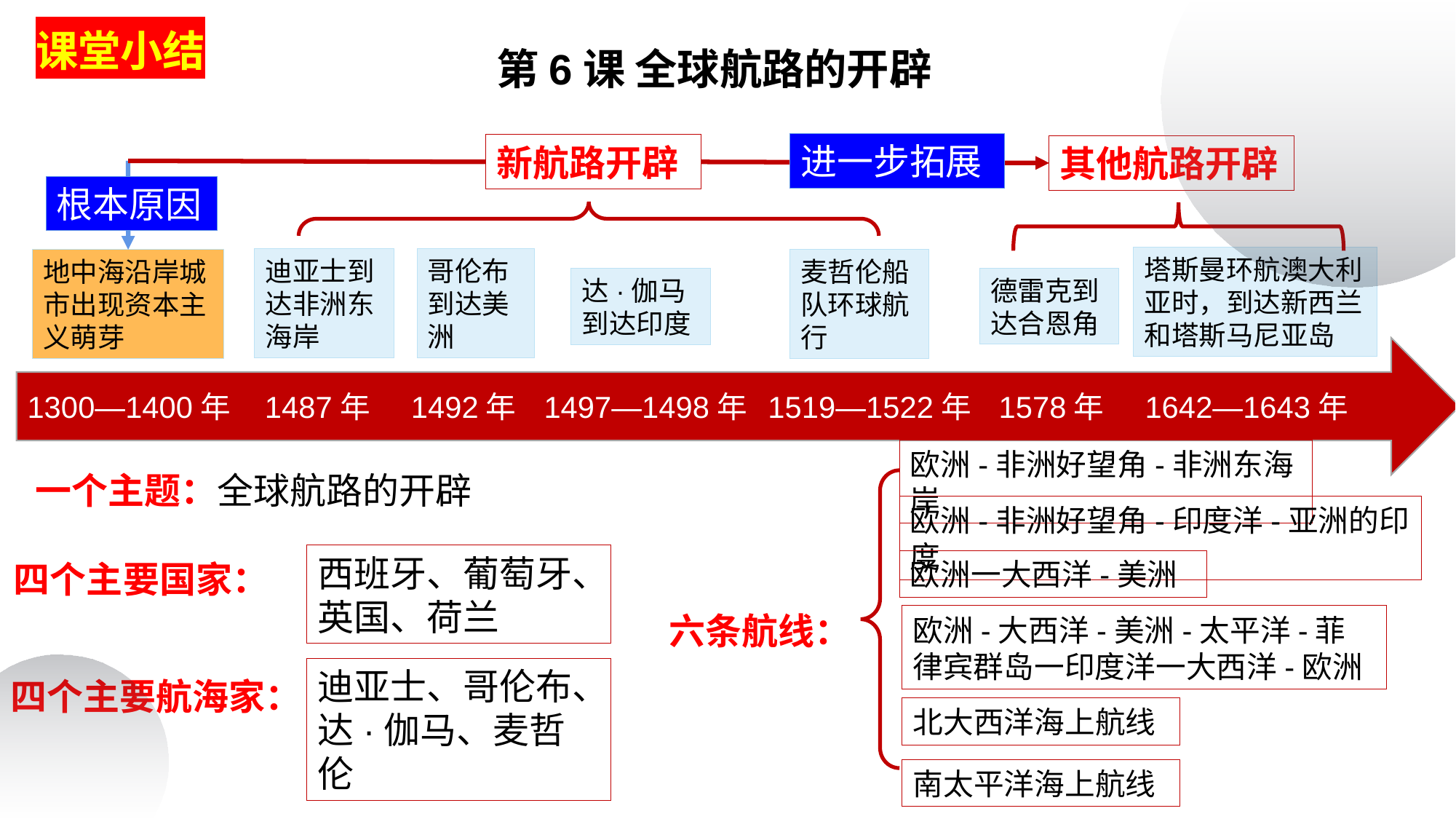

课堂小结
第6课 全球航路的开辟

进一步拓展
新航路开辟
其他航路开辟
根本原因
塔斯曼环航澳大利亚时，到达新西兰和塔斯马尼亚岛
迪亚士到达非洲东海岸
哥伦布到达美洲
地中海沿岸城市出现资本主义萌芽
麦哲伦船队环球航行
德雷克到达合恩角
达·伽马到达印度
1300—1400年    1487年     1492年   1497—1498年  1519—1522年   1578年     1642—1643年
欧洲-非洲好望角-非洲东海岸
一个主题：全球航路的开辟

欧洲-非洲好望角-印度洋-亚洲的印度
西班牙、葡萄牙、英国、荷兰
欧洲一大西洋-美洲
四个主要国家：
六条航线：
欧洲-大西洋-美洲-太平洋-菲律宾群岛一印度洋一大西洋-欧洲

迪亚士、哥伦布、达·伽马、麦哲伦
四个主要航海家：
北大西洋海上航线
南太平洋海上航线